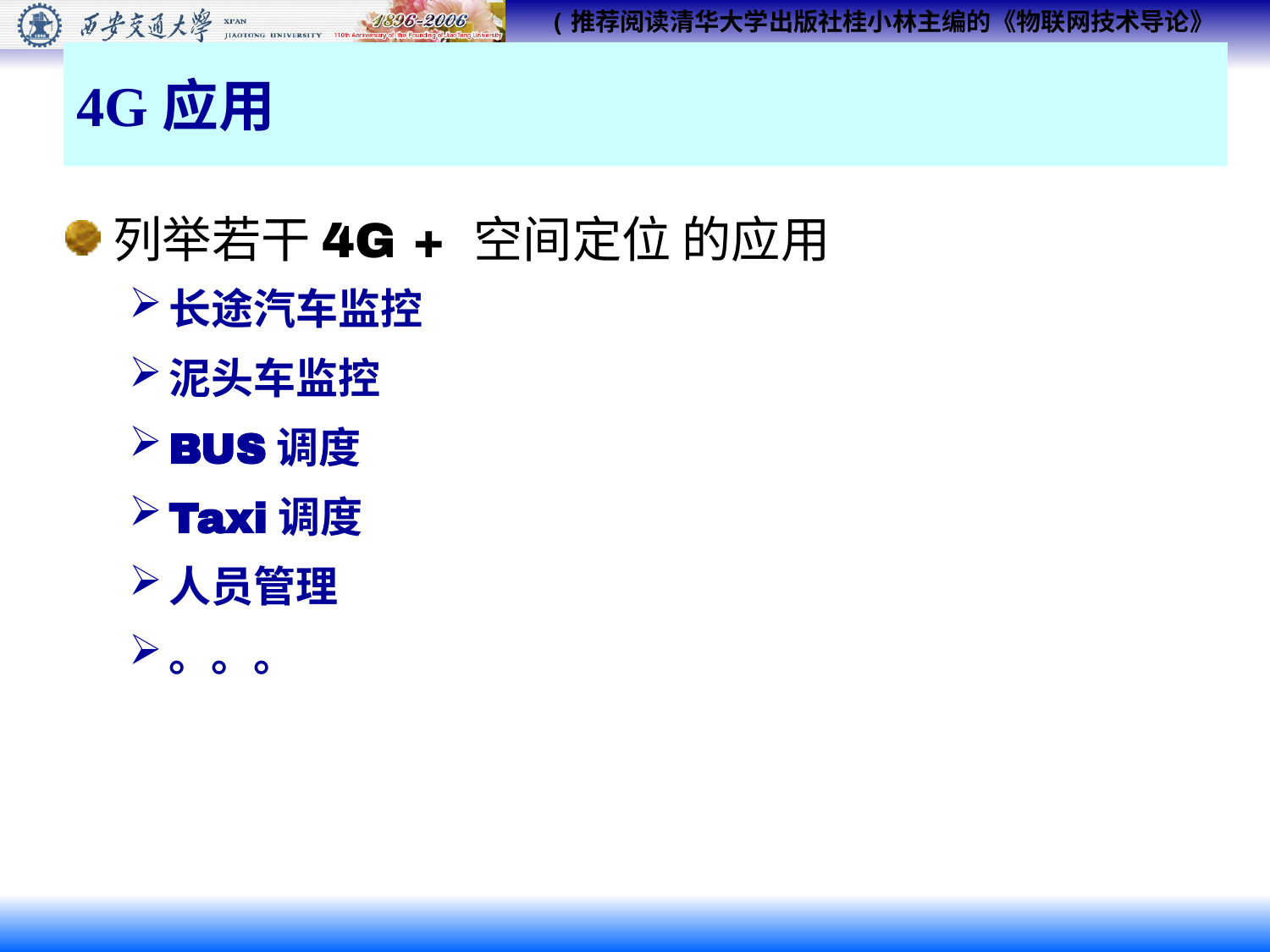

# 4G应用
列举若干4G + 空间定位 的应用
长途汽车监控
泥头车监控
BUS调度
Taxi调度
人员管理
。。。